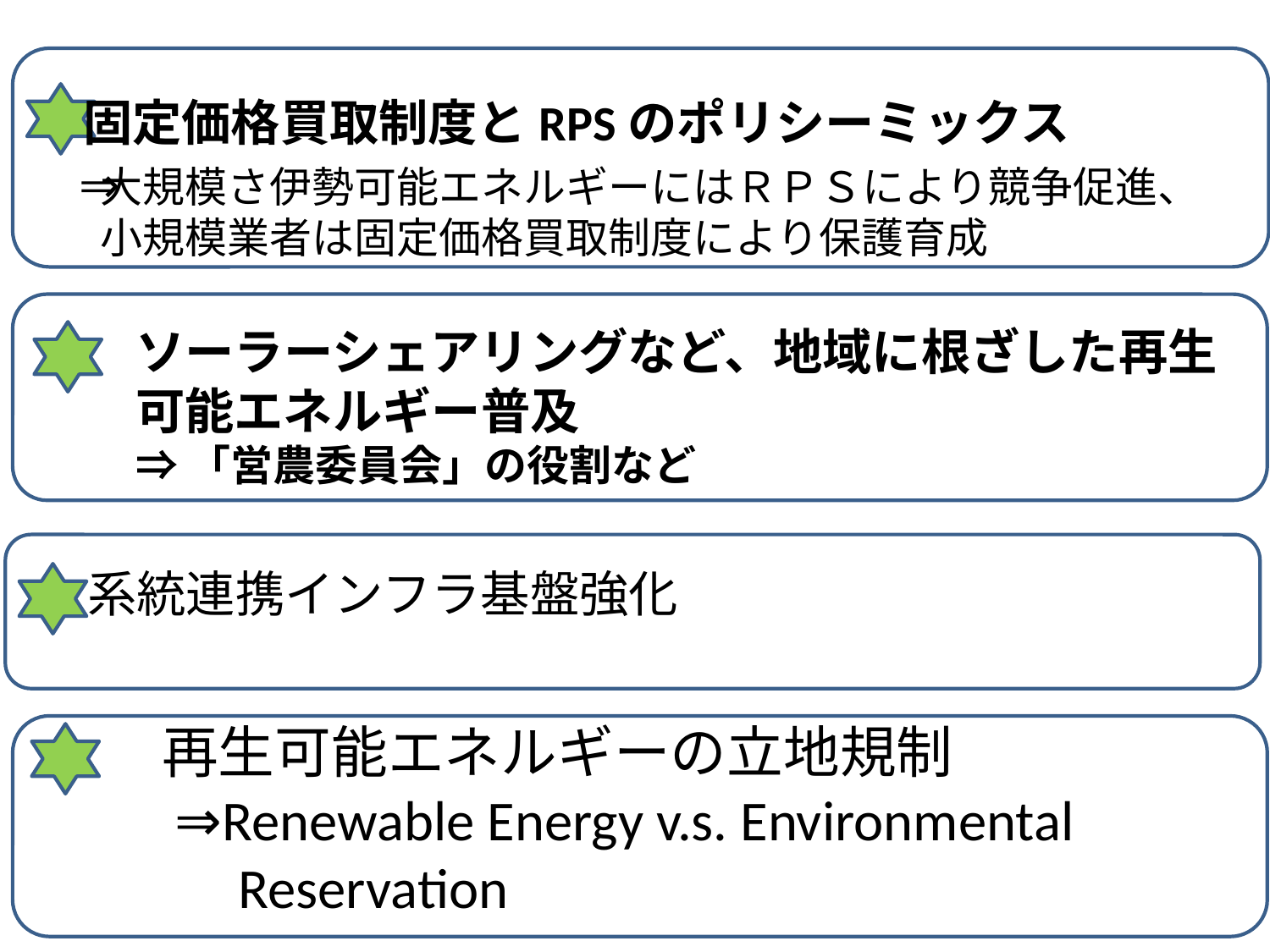

固定価格買取制度とRPSのポリシーミックス
⇒
大規模さ伊勢可能エネルギーにはＲＰＳにより競争促進、
小規模業者は固定価格買取制度により保護育成

ソーラーシェアリングなど、地域に根ざした再生可能エネルギー普及
⇒「営農委員会」の役割など

系統連携インフラ基盤強化

再生可能エネルギーの立地規制
 ⇒Renewable Energy v.s. Environmental
      Reservation